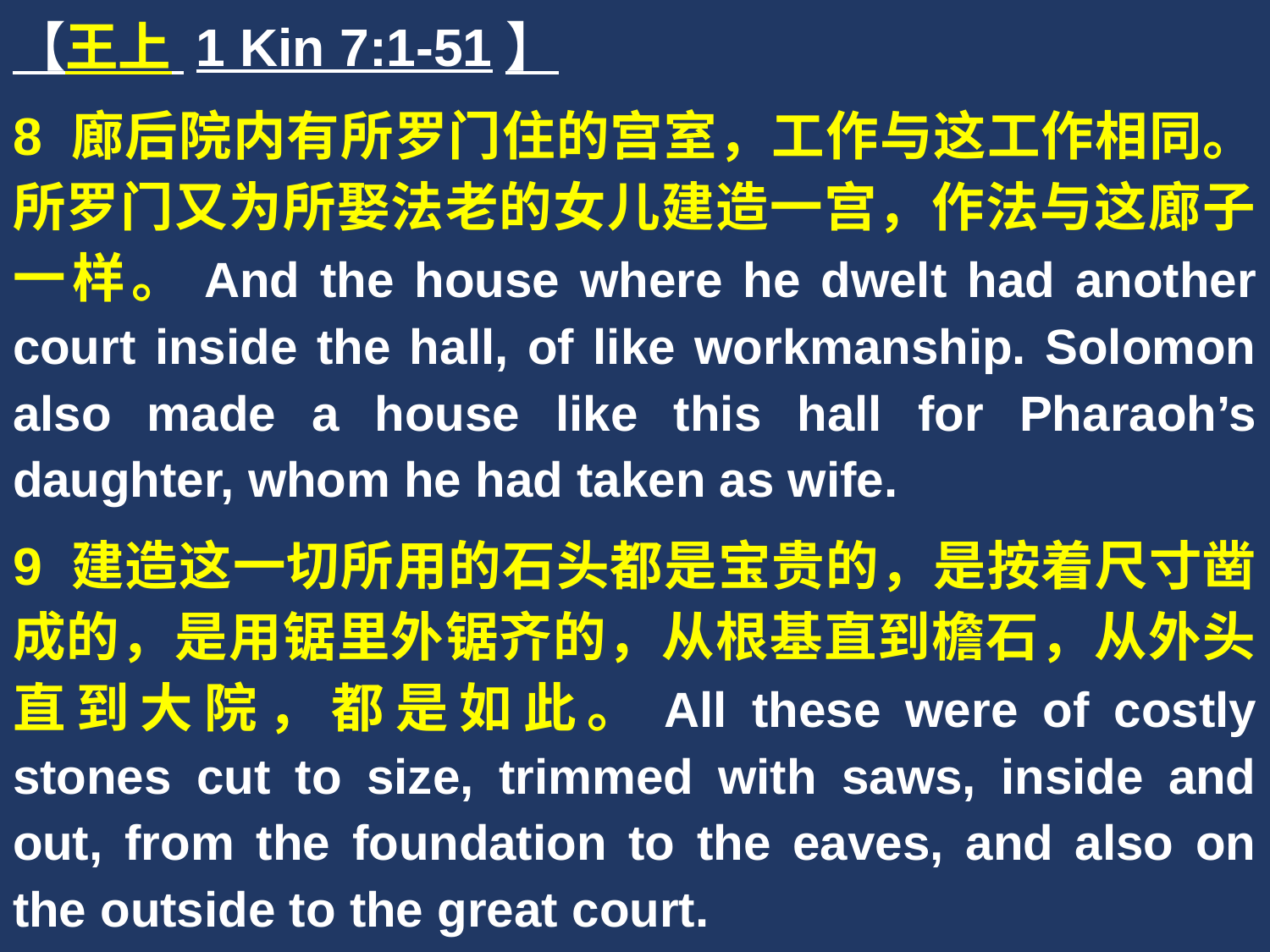

【王上 1 Kin 7:1-51】
8 廊后院内有所罗门住的宫室，工作与这工作相同。所罗门又为所娶法老的女儿建造一宫，作法与这廊子一样。And the house where he dwelt had another court inside the hall, of like workmanship. Solomon also made a house like this hall for Pharaoh’s daughter, whom he had taken as wife.
9 建造这一切所用的石头都是宝贵的，是按着尺寸凿成的，是用锯里外锯齐的，从根基直到檐石，从外头直到大院，都是如此。All these were of costly stones cut to size, trimmed with saws, inside and out, from the foundation to the eaves, and also on the outside to the great court.